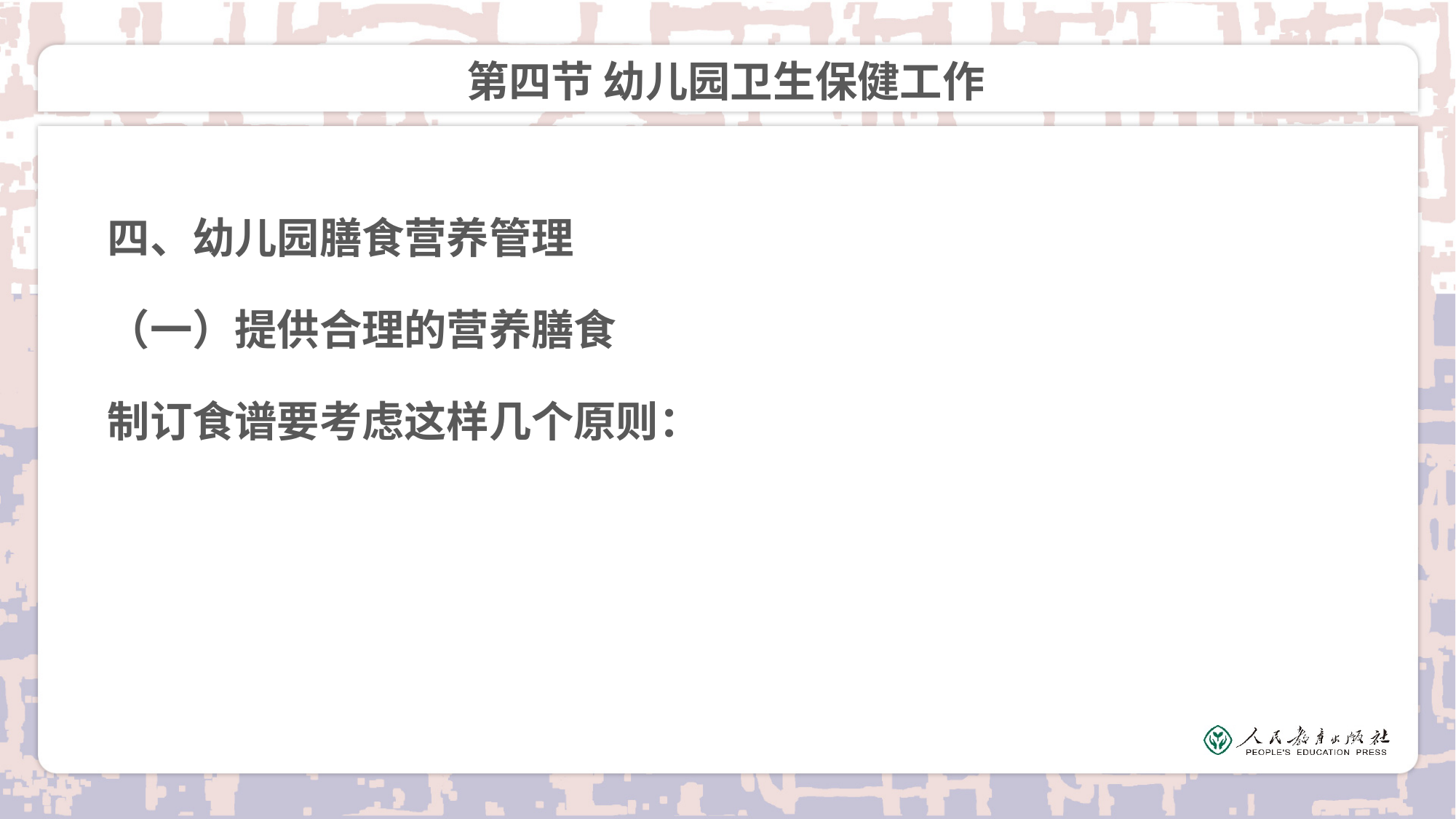

# 第四节 幼儿园卫生保健工作
四、幼儿园膳食营养管理
（一）提供合理的营养膳食
制订食谱要考虑这样几个原则：